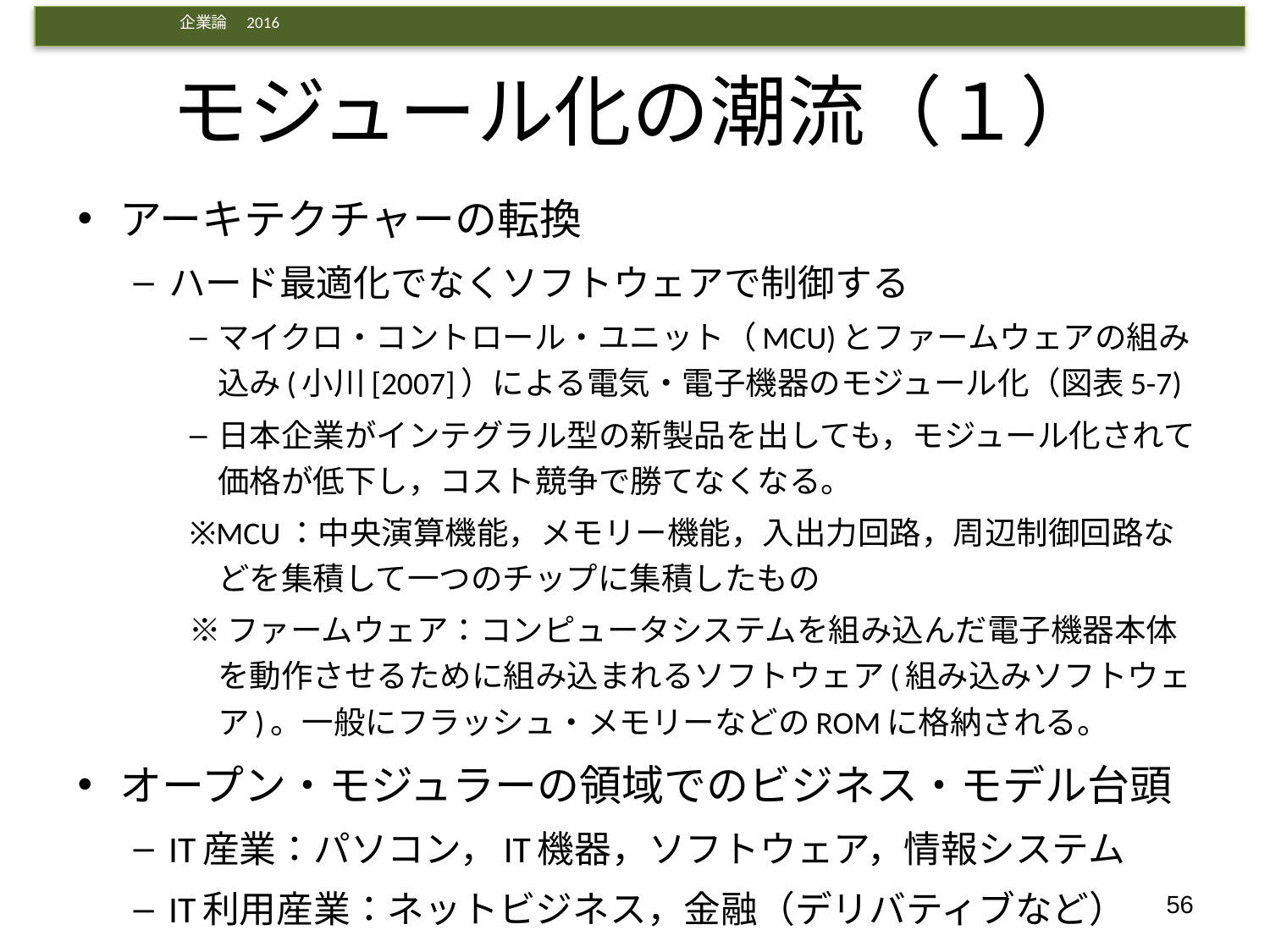

# モジュール化の潮流（１）
アーキテクチャーの転換
ハード最適化でなくソフトウェアで制御する
マイクロ・コントロール・ユニット（MCU)とファームウェアの組み込み(小川[2007]）による電気・電子機器のモジュール化（図表5-7)
日本企業がインテグラル型の新製品を出しても，モジュール化されて価格が低下し，コスト競争で勝てなくなる。
※MCU：中央演算機能，メモリー機能，入出力回路，周辺制御回路などを集積して一つのチップに集積したもの
※ファームウェア：コンピュータシステムを組み込んだ電子機器本体を動作させるために組み込まれるソフトウェア(組み込みソフトウェア)。一般にフラッシュ・メモリーなどのROMに格納される。
オープン・モジュラーの領域でのビジネス・モデル台頭
IT産業：パソコン，IT機器，ソフトウェア，情報システム
IT利用産業：ネットビジネス，金融（デリバティブなど）

56